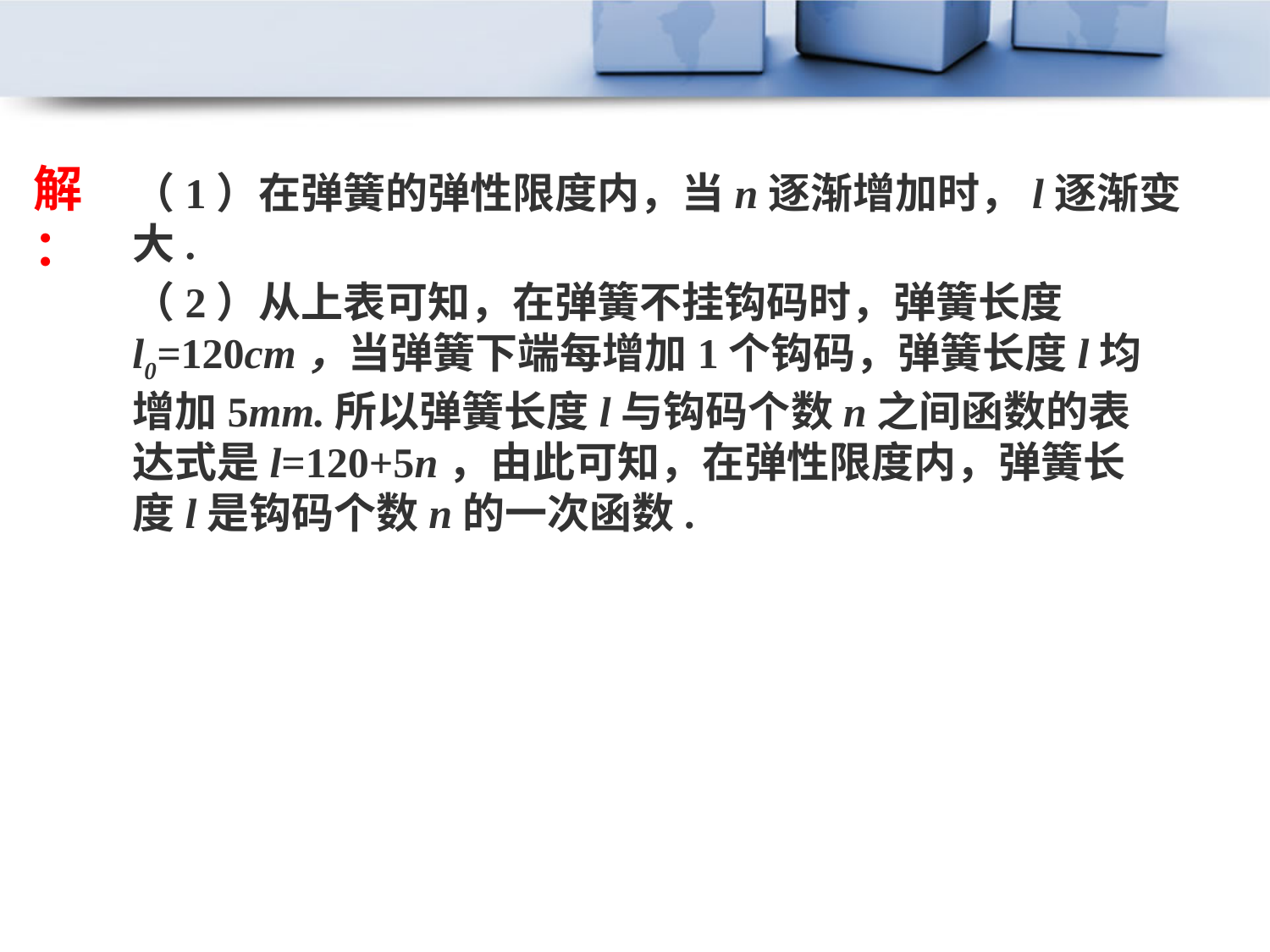

解：
（1）在弹簧的弹性限度内，当n逐渐增加时，l逐渐变大.
（2）从上表可知，在弹簧不挂钩码时，弹簧长度l0=120cm，当弹簧下端每增加1个钩码，弹簧长度l均增加5mm.所以弹簧长度l与钩码个数n之间函数的表达式是l=120+5n，由此可知，在弹性限度内，弹簧长度l是钩码个数n的一次函数.